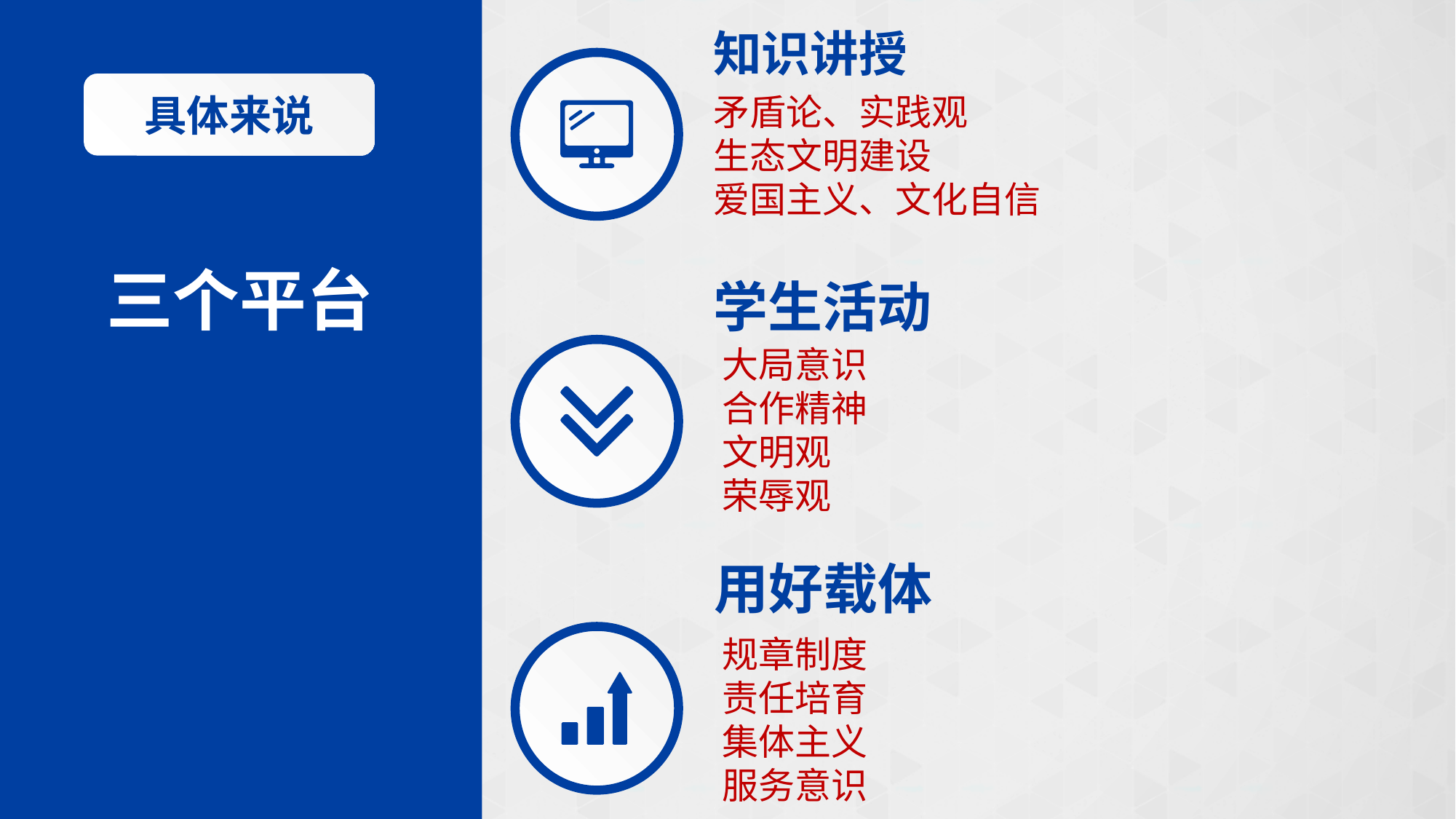

知识讲授

具体来说
矛盾论、实践观
生态文明建设
爱国主义、文化自信

三个平台
学生活动
大局意识
合作精神
文明观
荣辱观

用好载体

规章制度
责任培育
集体主义
服务意识